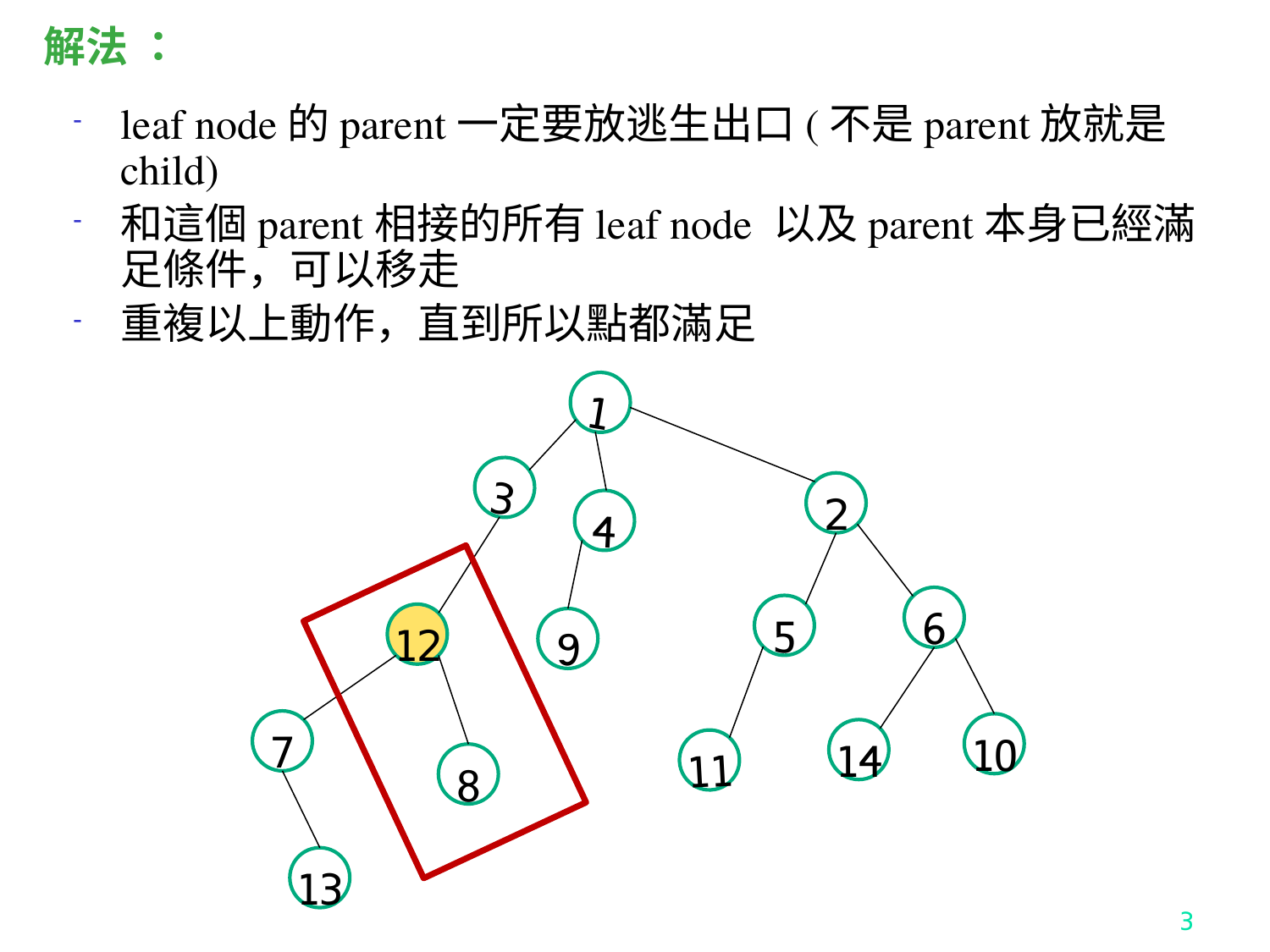

解法 ：
leaf node的parent一定要放逃生出口(不是parent放就是child)
和這個parent相接的所有leaf node 以及parent本身已經滿足條件，可以移走
重複以上動作，直到所以點都滿足
1
3
2
4

6
5
12
9
7
10
14
11
8
13
3